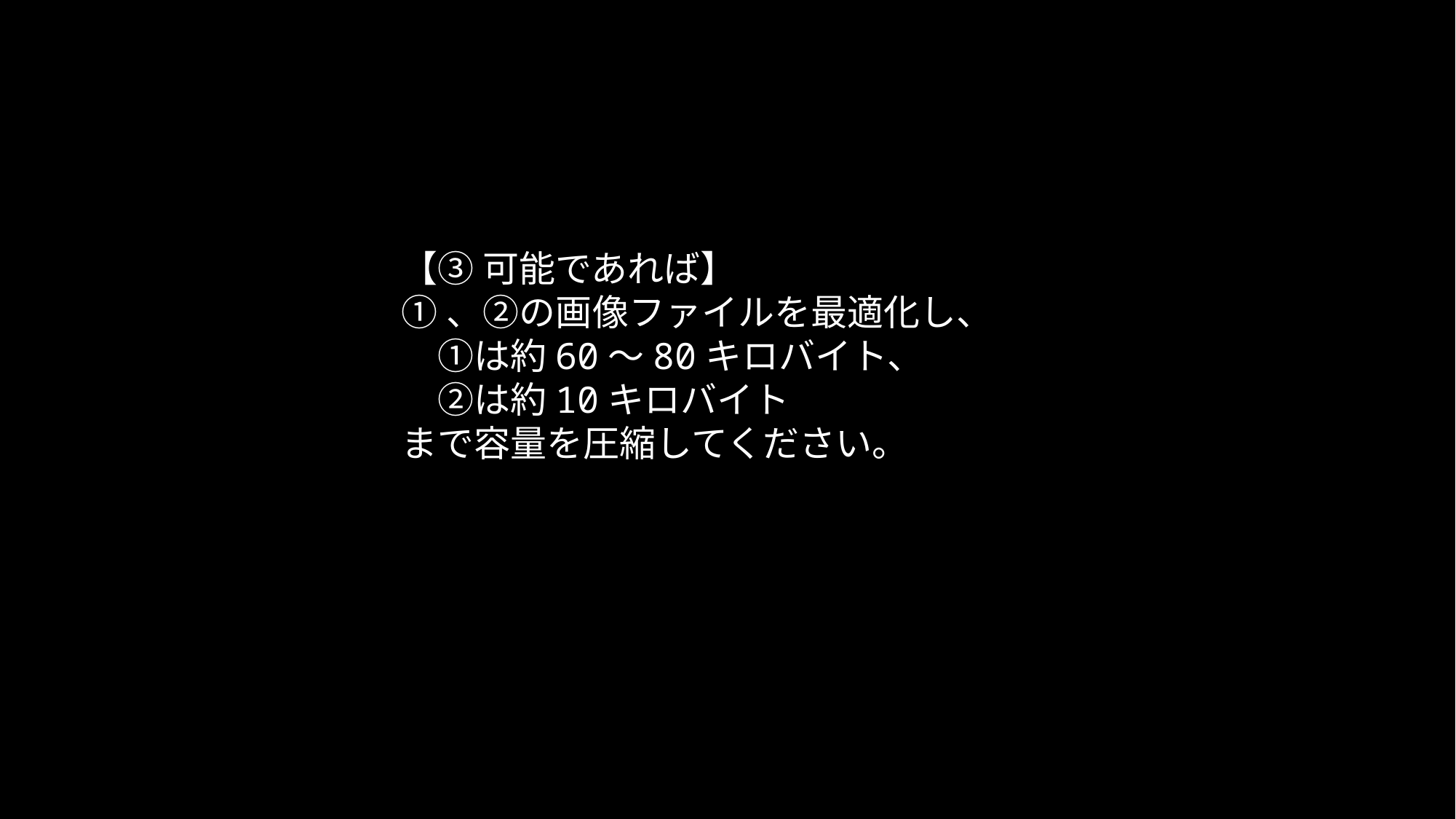

【③ 可能であれば】
①、②の画像ファイルを最適化し、
　①は約60～80キロバイト、
　②は約10キロバイト
まで容量を圧縮してください。